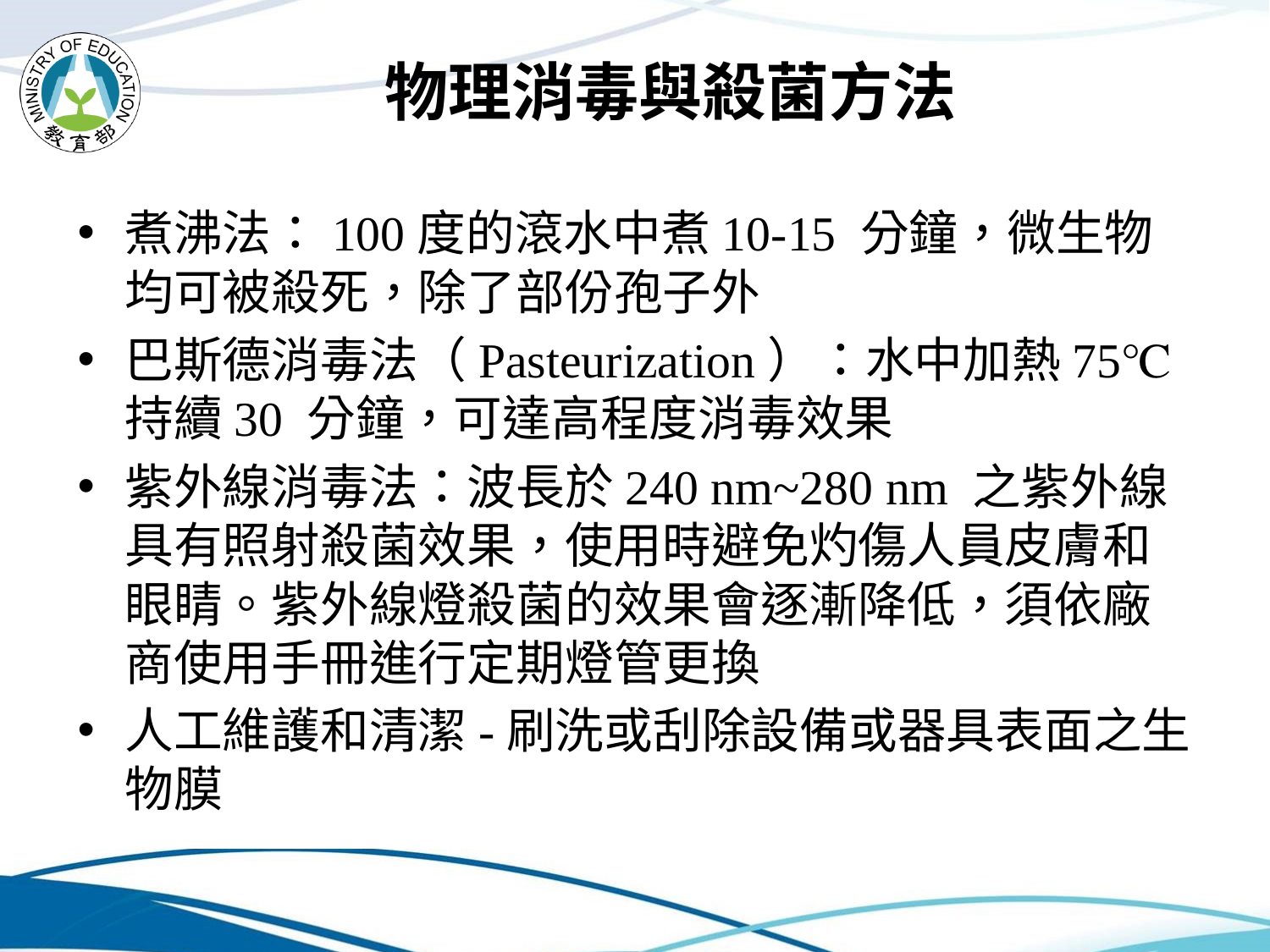

# 物理消毒與殺菌方法
煮沸法：100度的滾水中煮10-15 分鐘，微生物均可被殺死，除了部份孢子外
巴斯德消毒法（Pasteurization）：水中加熱75℃持續30 分鐘，可達高程度消毒效果
紫外線消毒法：波長於240 nm~280 nm 之紫外線具有照射殺菌效果，使用時避免灼傷人員皮膚和眼睛。紫外線燈殺菌的效果會逐漸降低，須依廠商使用手冊進行定期燈管更換
人工維護和清潔-刷洗或刮除設備或器具表面之生物膜

47